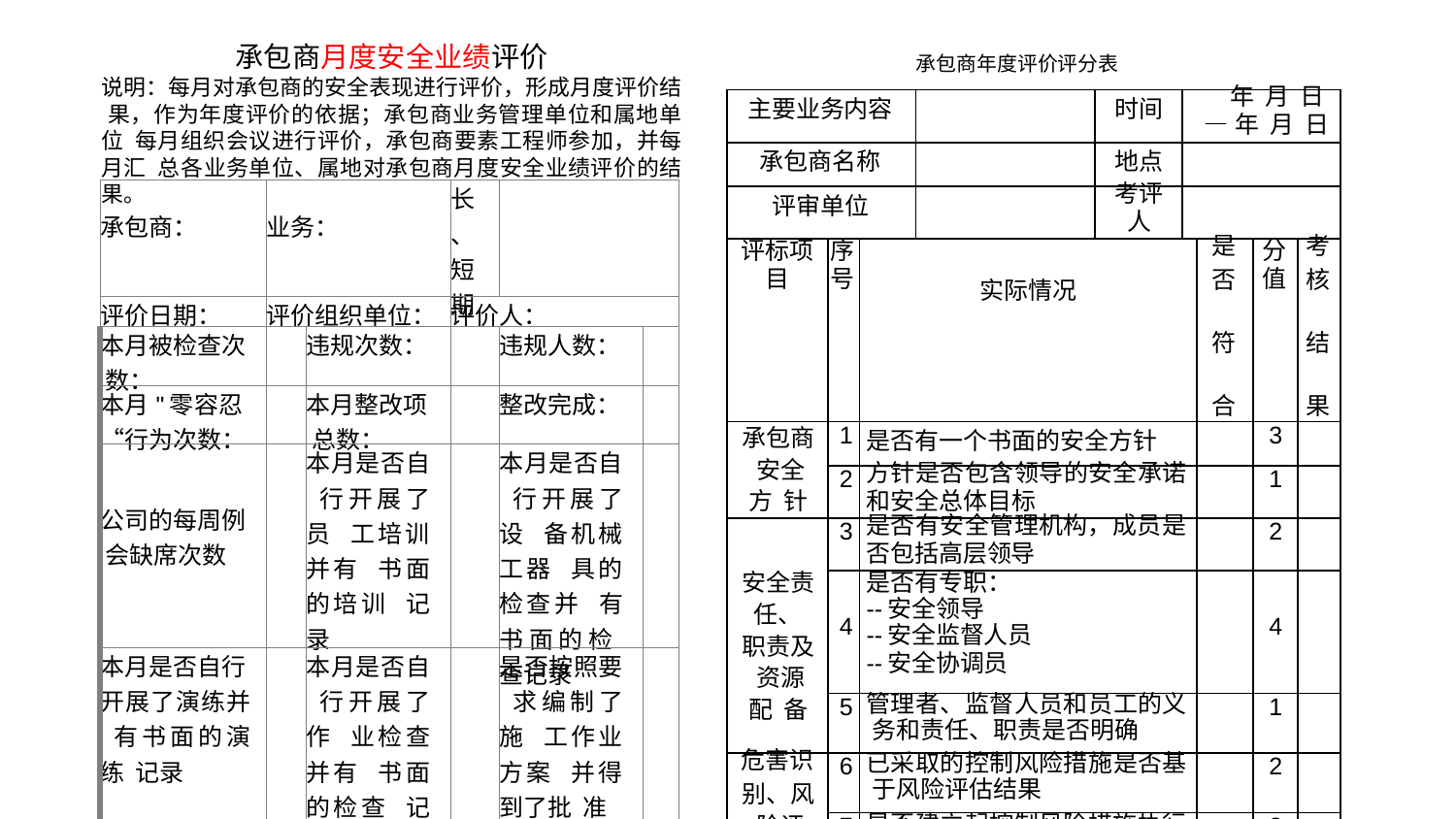

# 承包商月度安全业绩评价
说明：每月对承包商的安全表现进行评价，形成月度评价结  果，作为年度评价的依据；承包商业务管理单位和属地单位  每月组织会议进行评价，承包商要素工程师参加，并每月汇  总各业务单位、属地对承包商月度安全业绩评价的结果。
承包商年度评价评分表
| 主要业务内容 |  |  |  | 时间 | 年 月 日 —年 月 日 |  |  |  |
| --- | --- | --- | --- | --- | --- | --- | --- | --- |
| 承包商名称 |  |  |  | 地点 |  |  |  |  |
| 评审单位 |  |  |  | 考评 人 |  |  |  |  |
| 评标项 目 | 序 号 | 实际情况 |  |  |  | 是 否 符 合 | 分 值 | 考 核 结 果 |
| 承包商 安全方 针 | 1 | 是否有一个书面的安全方针 |  |  |  |  | 3 |  |
|  | 2 | 方针是否包含领导的安全承诺 和安全总体目标 |  |  |  |  | 1 |  |
| 安全责 任、 职责及 资源配 备 | 3 | 是否有安全管理机构，成员是 否包括高层领导 |  |  |  |  | 2 |  |
|  | 4 | 是否有专职： --安全领导 --安全监督人员 --安全协调员 |  |  |  |  | 4 |  |
|  | 5 | 管理者、监督人员和员工的义 务和责任、职责是否明确 |  |  |  |  | 1 |  |
| 危害识 别、风 险评估 及控2 制 | 6 | 已采取的控制风险措施是否基 于风险评估结果 |  |  |  |  | 2 |  |
|  | 7 | 是否建立起控制风险措施执行 的监督机制 |  |  |  |  | 3 |  |
| 承包商： | 业务： |  | 长、 短 期 |  |  |
| --- | --- | --- | --- | --- | --- |
| 评价日期： | 评价组织单位： |  | 评价人： |  |  |
| 本月被检查次 数： |  | 违规次数： |  | 违规人数： |  |
| 本月"零容忍 “行为次数： |  | 本月整改项 总数： |  | 整改完成： |  |
| 公司的每周例 会缺席次数 |  | 本月是否自 行开展了员 工培训并有 书面的培训 记录 |  | 本月是否自 行开展了设 备机械工器 具的检查并 有书面的检 查记录 |  |
| 本月是否自行 开展了演练并 有书面的演练 记录 |  | 本月是否自 行开展了作 业检查并有 书面的检查 记录 |  | 是否按照要 求编制了施 工作业方案 并得到了批 准 |  |
| 月度得分： |  |  |  |  |  |
| 记分规则 |  |  |  |  |  |